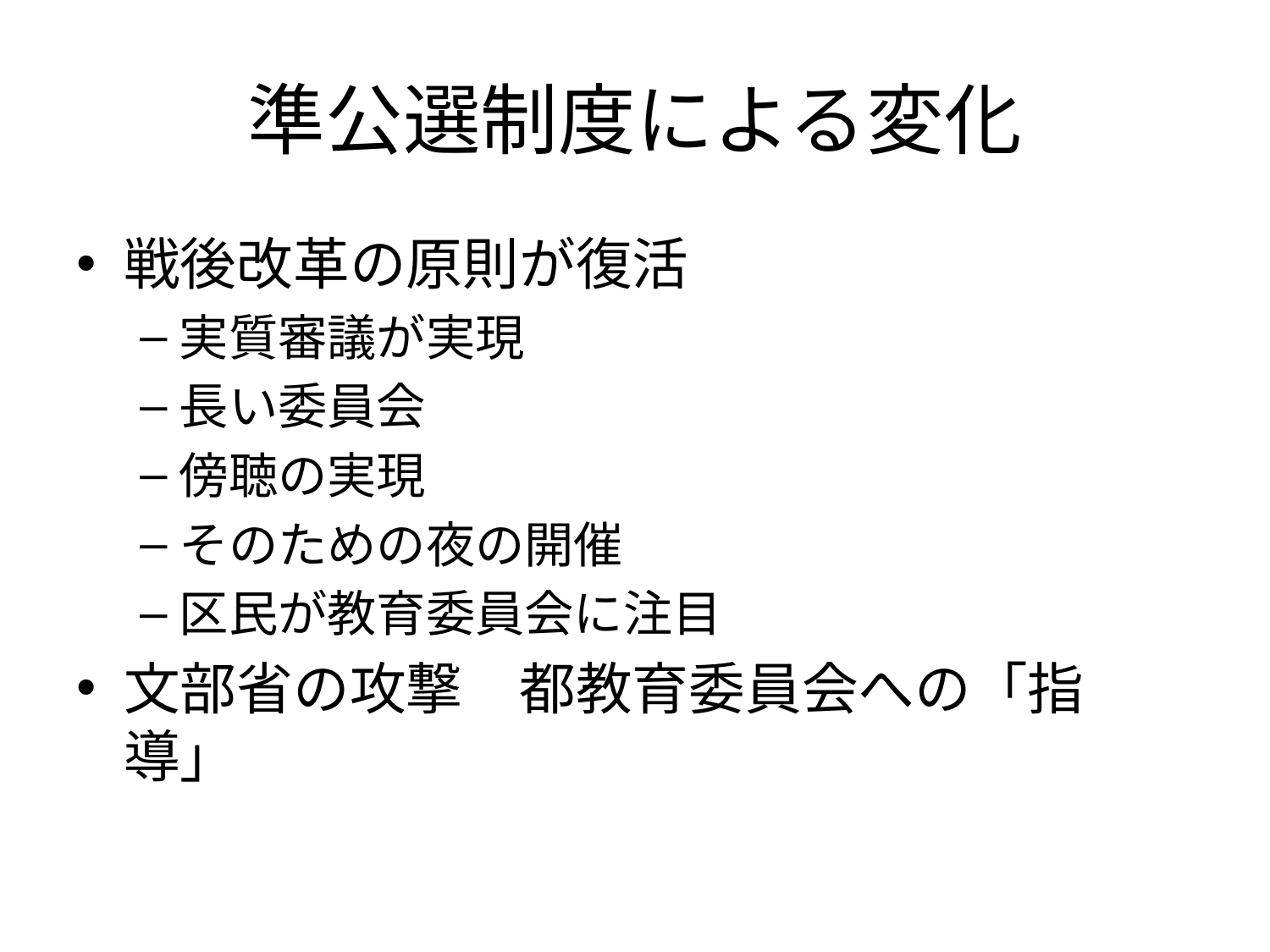

# 準公選制度による変化
戦後改革の原則が復活
実質審議が実現
長い委員会
傍聴の実現
そのための夜の開催
区民が教育委員会に注目
文部省の攻撃　都教育委員会への「指導」